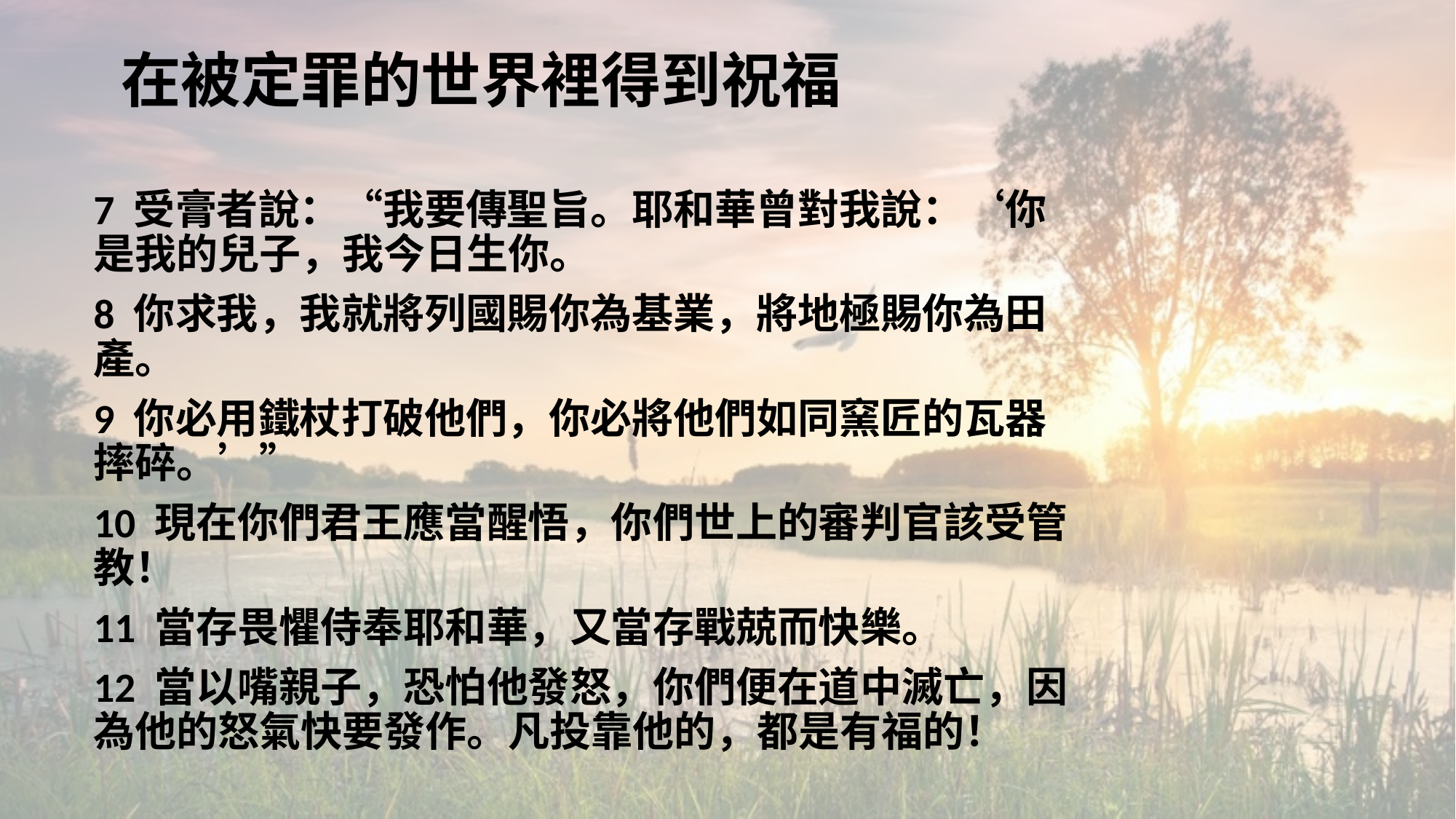

# 在被定罪的世界裡得到祝福
7 受膏者說：“我要傳聖旨。耶和華曾對我說：‘你是我的兒子，我今日生你。
8 你求我，我就將列國賜你為基業，將地極賜你為田產。
9 你必用鐵杖打破他們，你必將他們如同窯匠的瓦器摔碎。’”
10 現在你們君王應當醒悟，你們世上的審判官該受管教！
11 當存畏懼侍奉耶和華，又當存戰兢而快樂。
12 當以嘴親子，恐怕他發怒，你們便在道中滅亡，因為他的怒氣快要發作。凡投靠他的，都是有福的！